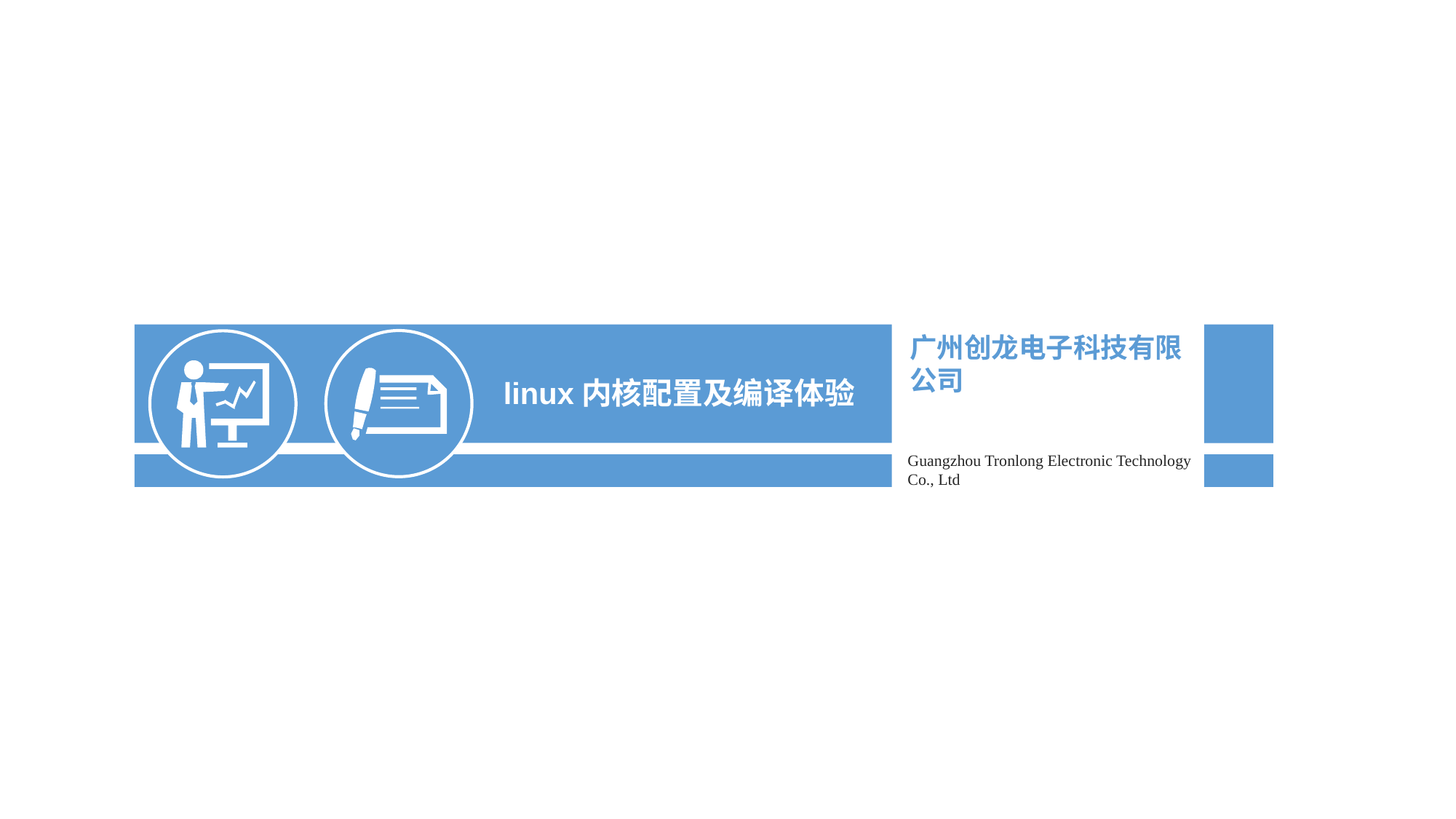

linux内核配置及编译体验

广州创龙电子科技有限公司

Guangzhou Tronlong Electronic Technology Co., Ltd